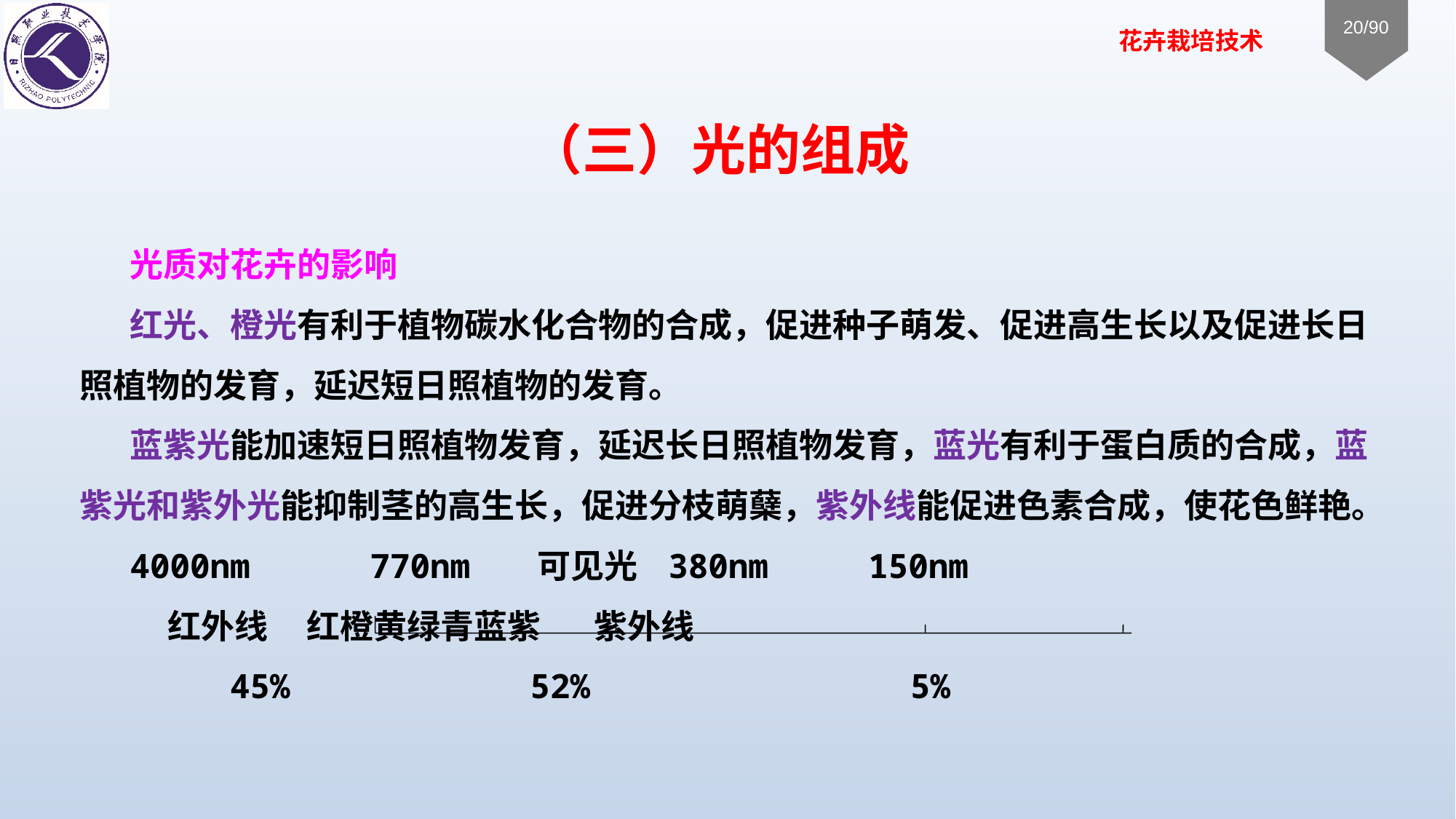

# （三）光的组成
光质对花卉的影响
红光、橙光有利于植物碳水化合物的合成，促进种子萌发、促进高生长以及促进长日照植物的发育，延迟短日照植物的发育。
蓝紫光能加速短日照植物发育，延迟长日照植物发育，蓝光有利于蛋白质的合成，蓝紫光和紫外光能抑制茎的高生长，促进分枝萌蘖，紫外线能促进色素合成，使花色鲜艳。
4000nm      770nm   可见光   380nm     150nm
    红外线     红橙黄绿青蓝紫       紫外线
     45%            52%                5%